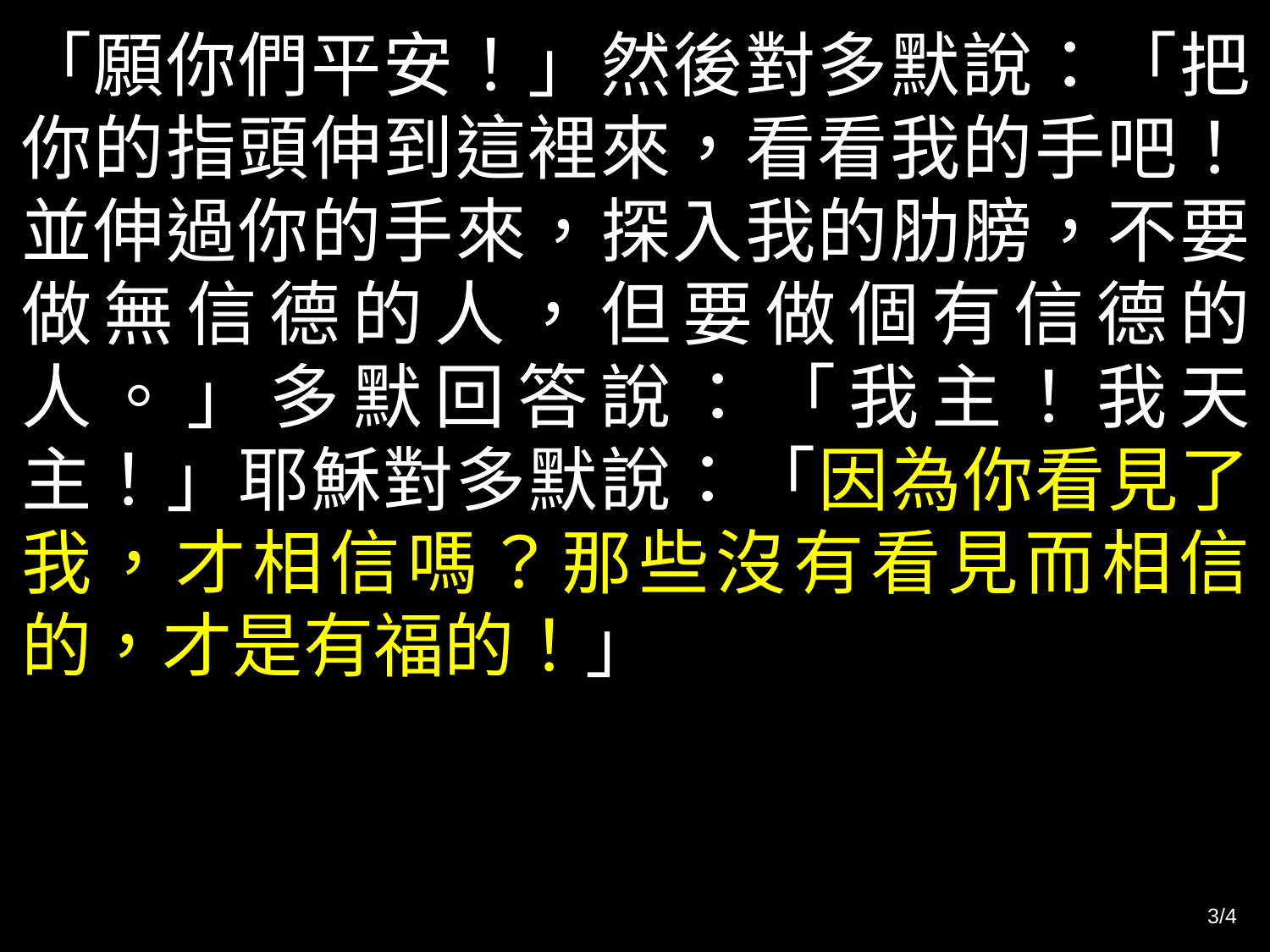

「願你們平安！」然後對多默說：「把你的指頭伸到這裡來，看看我的手吧！並伸過你的手來，探入我的肋膀，不要做無信德的人，但要做個有信德的人。」多默回答說：「我主！我天主！」耶穌對多默說：「因為你看見了我，才相信嗎？那些沒有看見而相信的，才是有福的！」
3/4